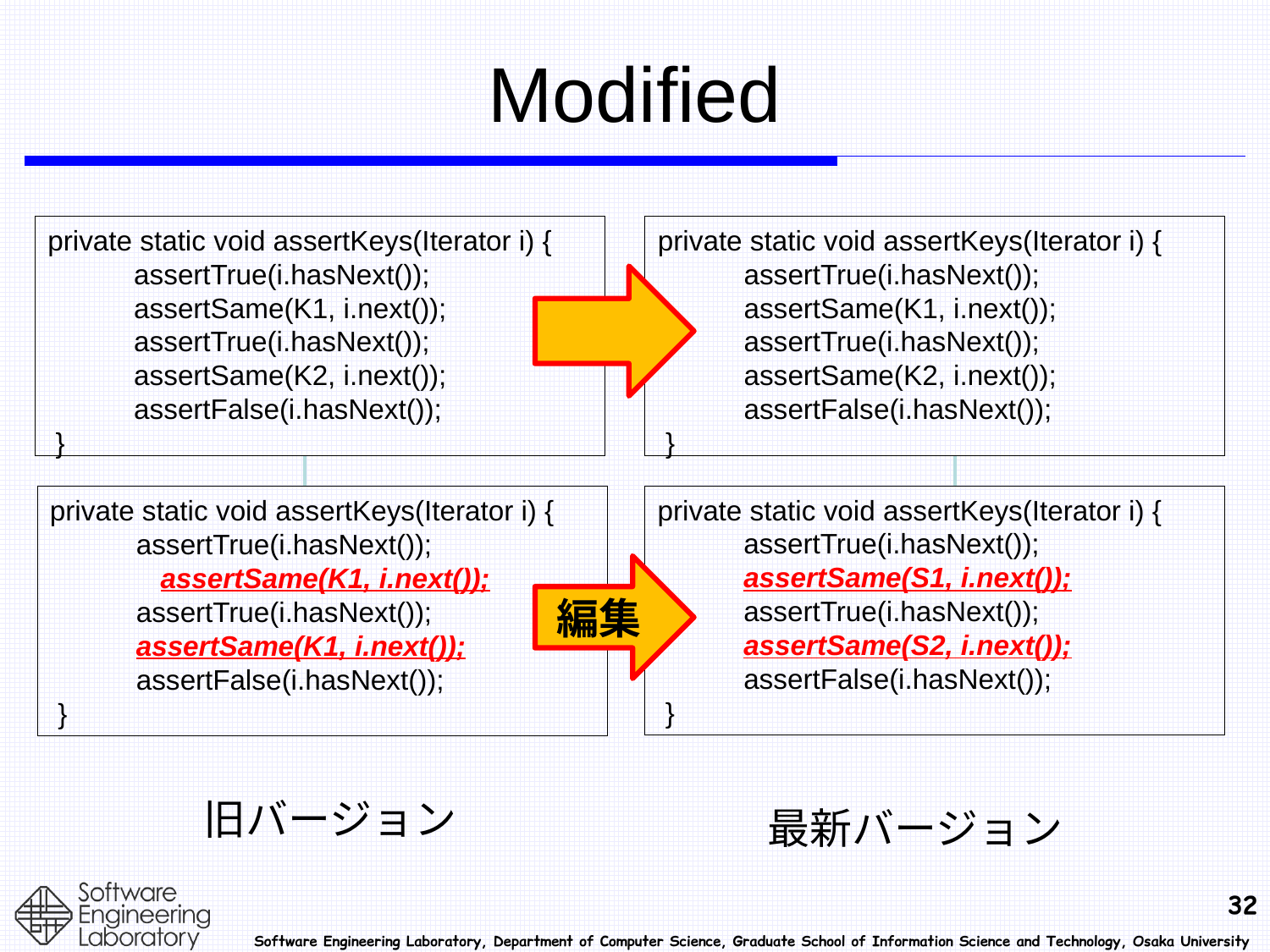

# Modified
private static void assertKeys(Iterator i) {
           assertTrue(i.hasNext());
           assertSame(K1, i.next());
           assertTrue(i.hasNext());
           assertSame(K2, i.next());
           assertFalse(i.hasNext());
 }
private static void assertKeys(Iterator i) {
           assertTrue(i.hasNext());
           assertSame(K1, i.next());
           assertTrue(i.hasNext());
           assertSame(K2, i.next());
           assertFalse(i.hasNext());
 }

private static void assertKeys(Iterator i) {
           assertTrue(i.hasNext());
           assertSame(S1, i.next());
           assertTrue(i.hasNext());
           assertSame(S2, i.next());
           assertFalse(i.hasNext());
 }
private static void assertKeys(Iterator i) {
           assertTrue(i.hasNext());
 　　　 assertSame(K1, i.next());
           assertTrue(i.hasNext());
           assertSame(K1, i.next());
           assertFalse(i.hasNext());
 }
編集
旧バージョン
最新バージョン